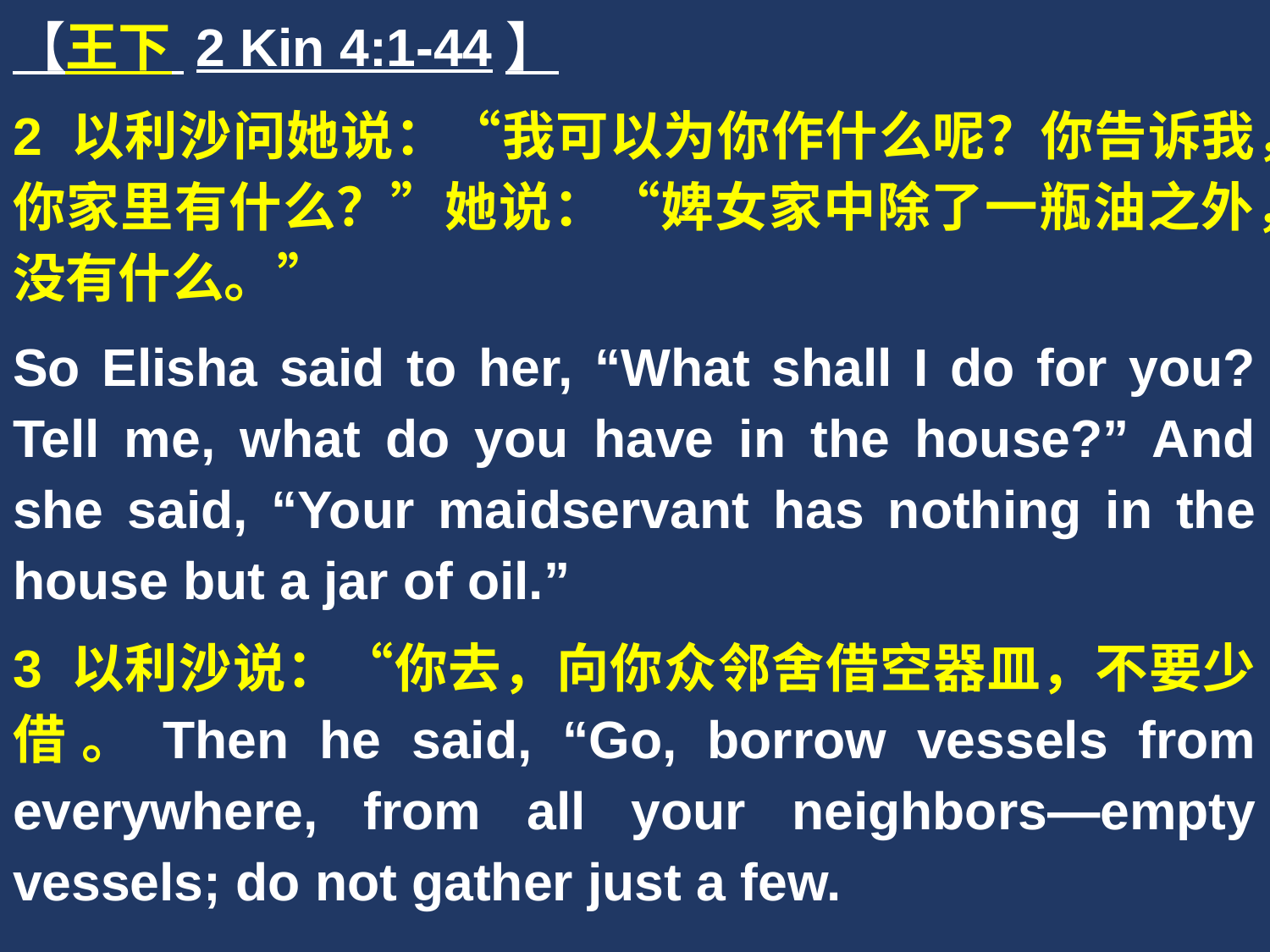

【王下 2 Kin 4:1-44】
2 以利沙问她说：“我可以为你作什么呢？你告诉我，你家里有什么？”她说：“婢女家中除了一瓶油之外，没有什么。”
So Elisha said to her, “What shall I do for you? Tell me, what do you have in the house?” And she said, “Your maidservant has nothing in the house but a jar of oil.”
3 以利沙说：“你去，向你众邻舍借空器皿，不要少借。Then he said, “Go, borrow vessels from everywhere, from all your neighbors—empty vessels; do not gather just a few.